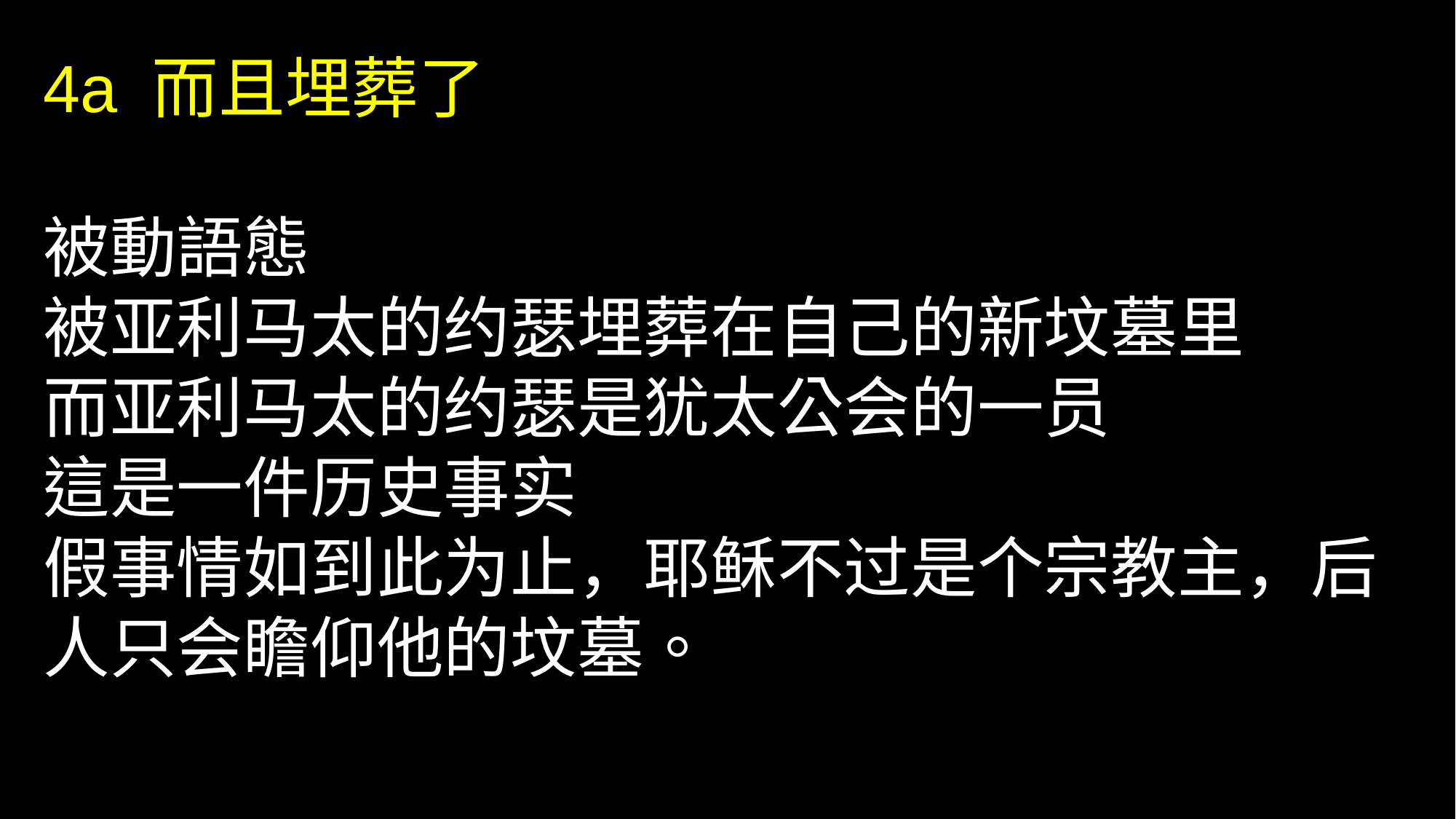

4a 而且埋葬了

被動語態
被亚利马太的约瑟埋葬在自己的新坟墓里
而亚利马太的约瑟是犹太公会的一员
這是一件历史事实
假事情如到此为止，耶稣不过是个宗教主，后人只会瞻仰他的坟墓。